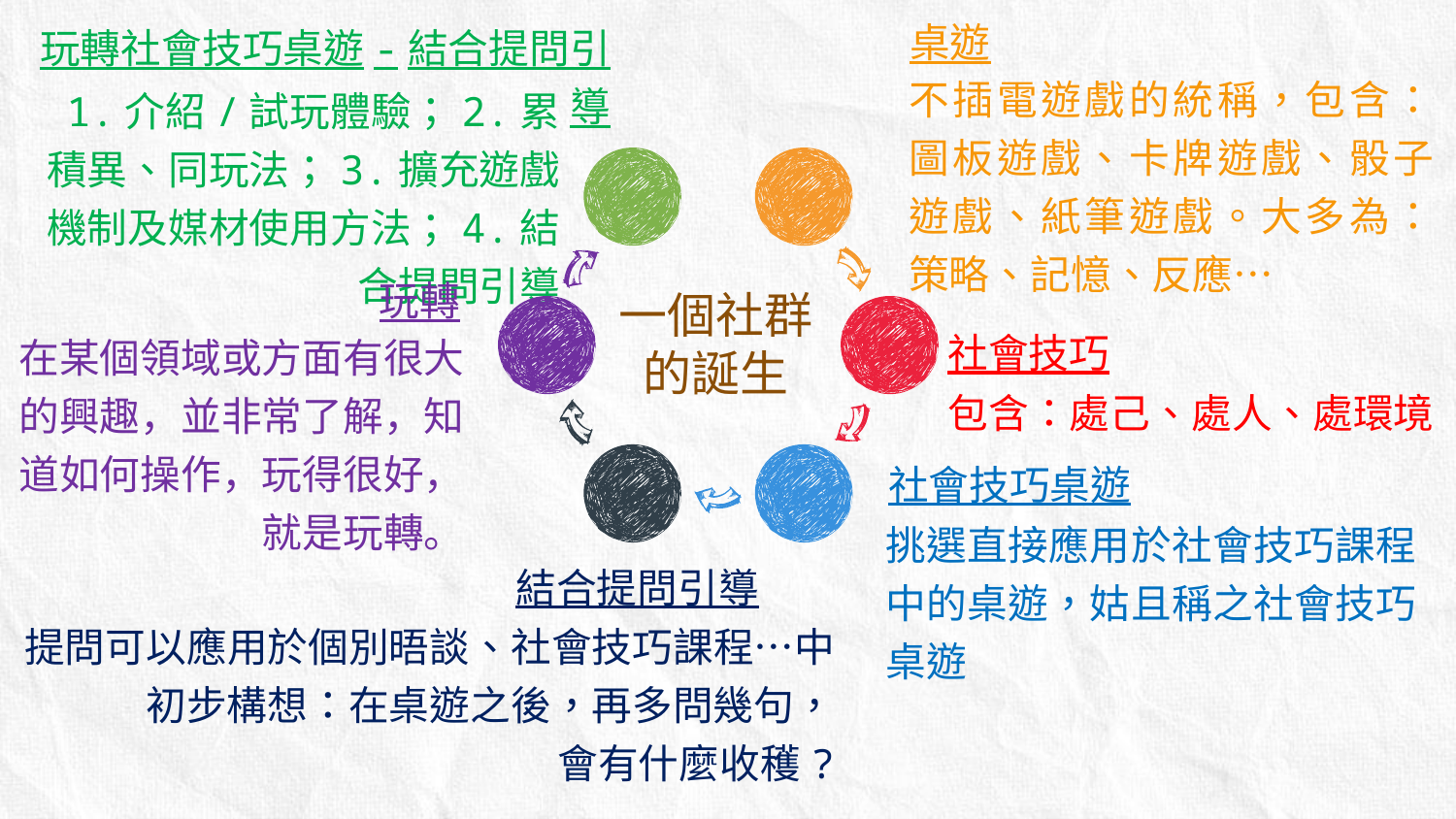

桌遊
不插電遊戲的統稱，包含：圖板遊戲、卡牌遊戲、骰子遊戲、紙筆遊戲。大多為：策略、記憶、反應…
玩轉社會技巧桌遊-結合提問引導
1.介紹/試玩體驗；2.累積異、同玩法；3.擴充遊戲機制及媒材使用方法；4.結合提問引導

玩轉
在某個領域或方面有很大的興趣，並非常了解，知道如何操作，玩得很好，就是玩轉。
一個社群的誕生
社會技巧
包含：處己、處人、處環境
社會技巧桌遊
挑選直接應用於社會技巧課程中的桌遊，姑且稱之社會技巧桌遊
結合提問引導
提問可以應用於個別晤談、社會技巧課程…中
初步構想：在桌遊之後，再多問幾句，
會有什麼收穫?